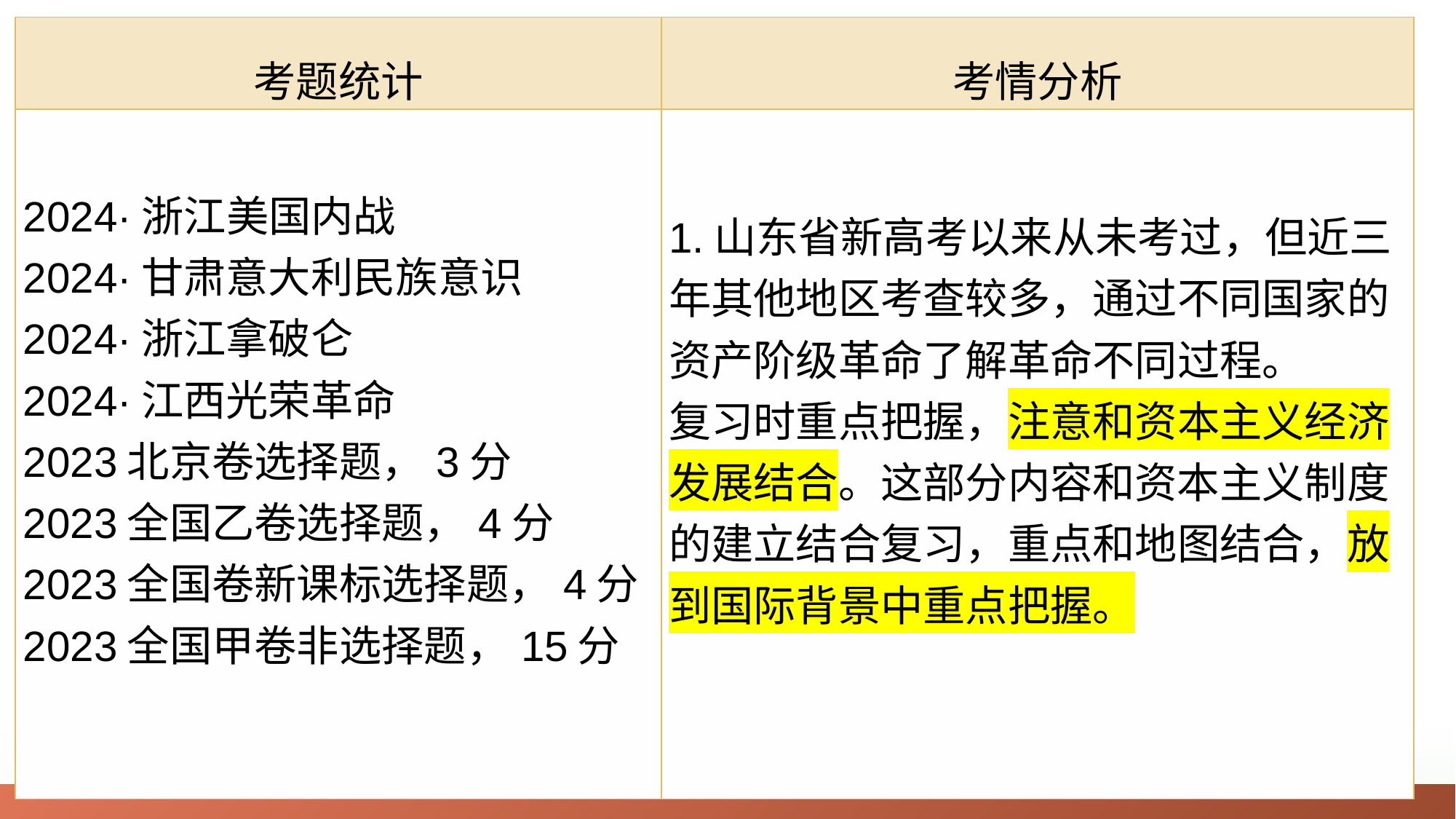

| 考题统计 | 考情分析 |
| --- | --- |
| 2024·浙江美国内战 2024·甘肃意大利民族意识 2024·浙江拿破仑 2024·江西光荣革命 2023北京卷选择题，3分 2023全国乙卷选择题，4分 2023全国卷新课标选择题，4分 2023全国甲卷非选择题，15分 | 1.山东省新高考以来从未考过，但近三年其他地区考查较多，通过不同国家的资产阶级革命了解革命不同过程。 复习时重点把握，注意和资本主义经济发展结合。这部分内容和资本主义制度的建立结合复习，重点和地图结合，放到国际背景中重点把握。 |
02
稿定PPT
稿定PPT，海量素材持续更新，上千款模板选择总有一款适合你